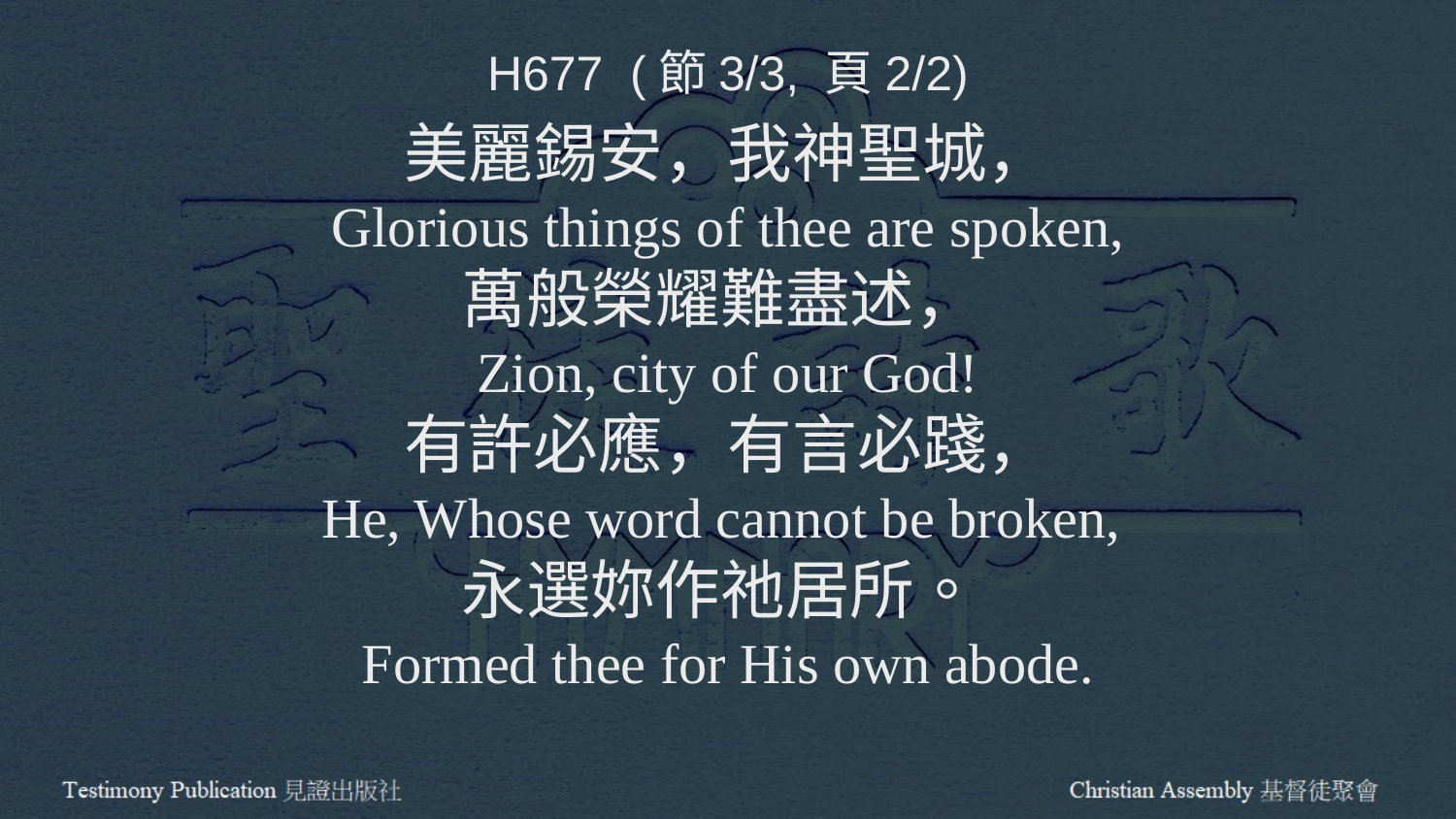

H677  (節3/3, 頁2/2)
美麗錫安，我神聖城，
Glorious things of thee are spoken,
萬般榮耀難盡述，
Zion, city of our God!
有許必應，有言必踐，
He, Whose word cannot be broken,
永選妳作祂居所。
Formed thee for His own abode.